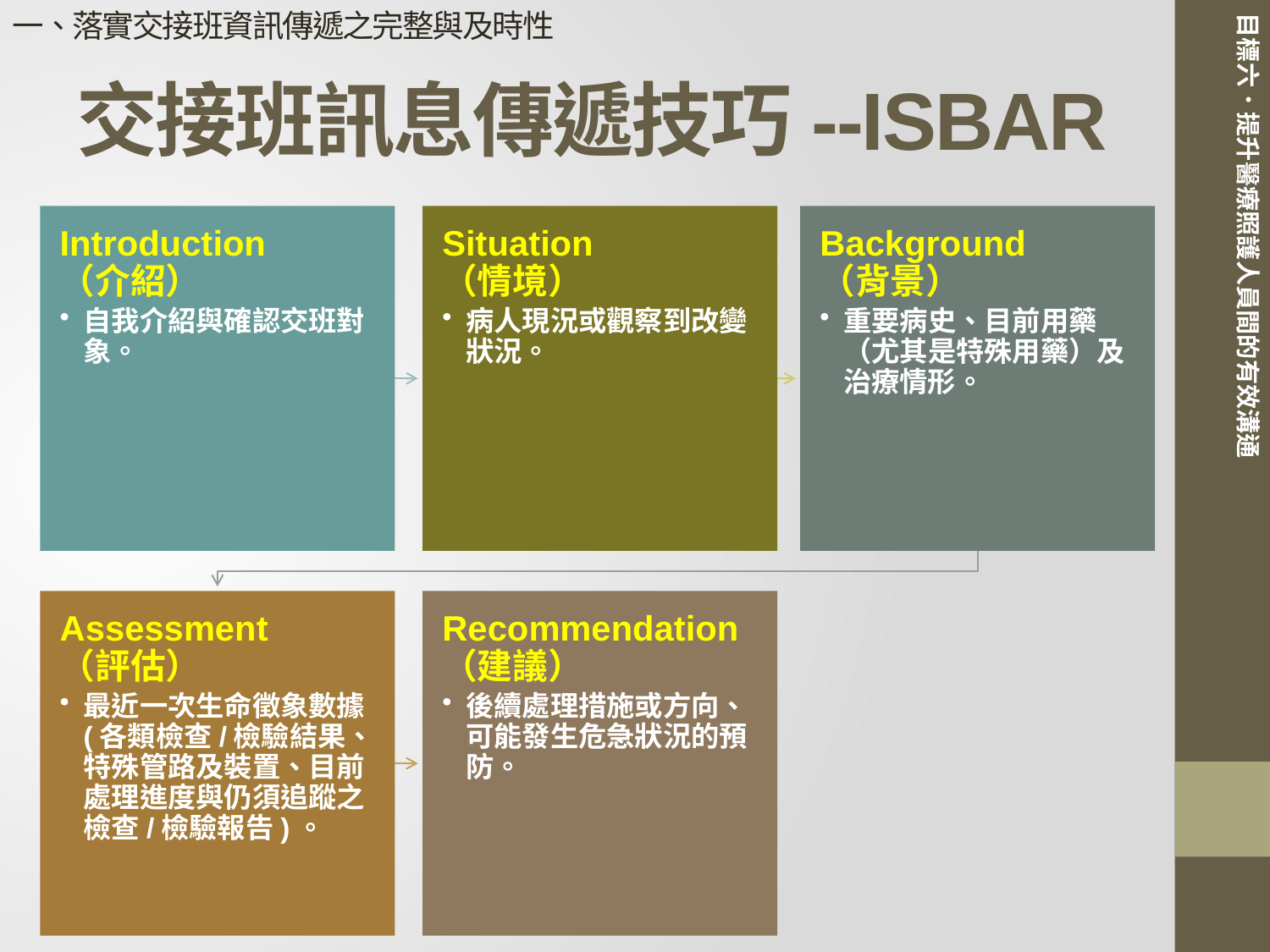

一、落實交接班資訊傳遞之完整與及時性
# 交接班訊息傳遞技巧--ISBAR

Introduction
（介紹）
自我介紹與確認交班對象。

Situation
（情境）
病人現況或觀察到改變狀況。

Background
（背景）
重要病史、目前用藥（尤其是特殊用藥）及治療情形。

Assessment
（評估）
最近一次生命徵象數據(各類檢查/檢驗結果、特殊管路及裝置、目前處理進度與仍須追蹤之檢查/檢驗報告)。
Recommendation（建議）
後續處理措施或方向、可能發生危急狀況的預防。